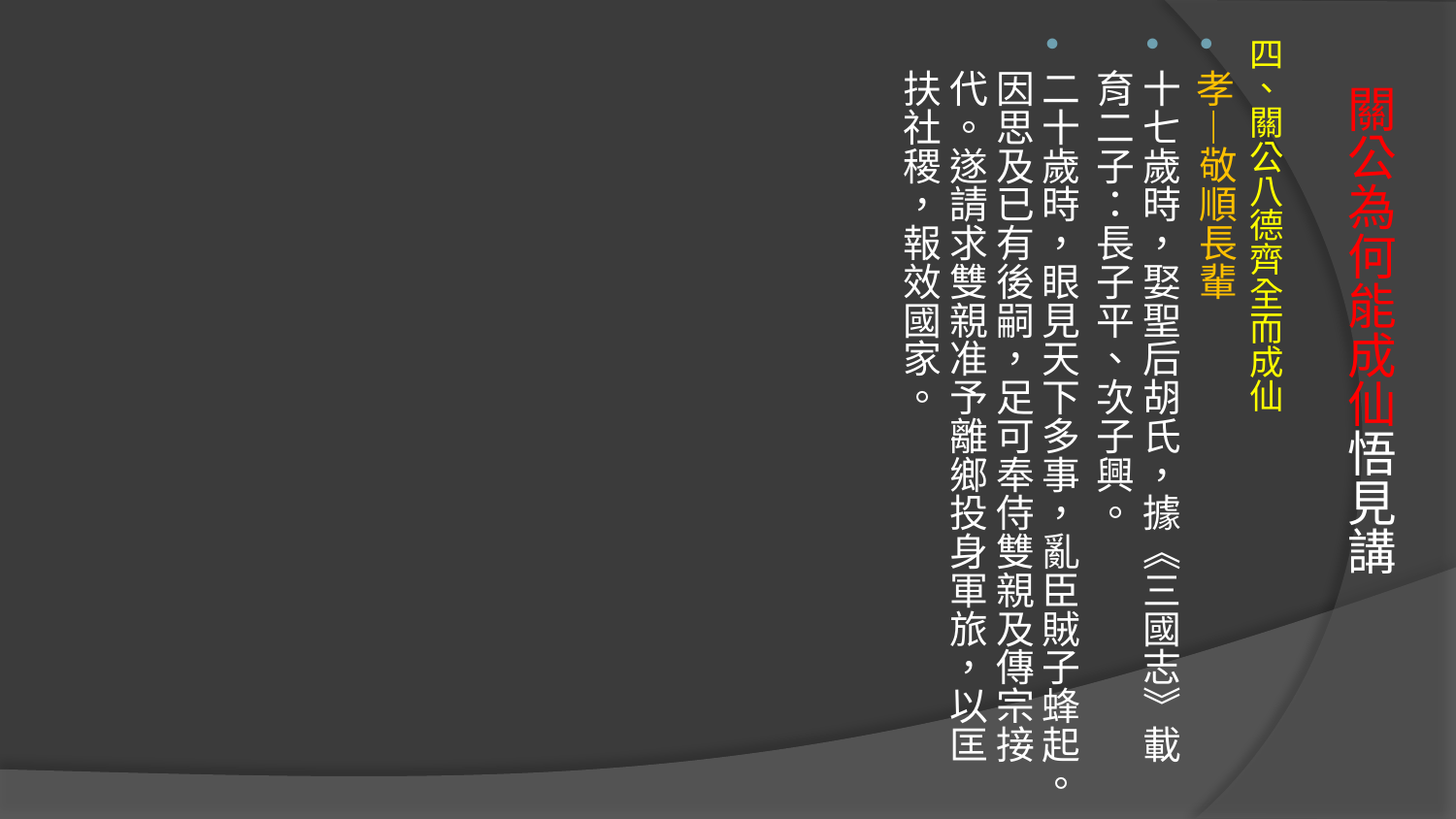

四、關公八德齊全而成仙
孝—敬順長輩
十七歲時，娶聖后胡氏，據《三國志》載育二子：長子平、次子興。
二十歲時，眼見天下多事，亂臣賊子蜂起。因思及已有後嗣，足可奉侍雙親及傳宗接代。遂請求雙親准予離鄉投身軍旅，以匡扶社稷，報效國家。

# 關公為何能成仙悟見講